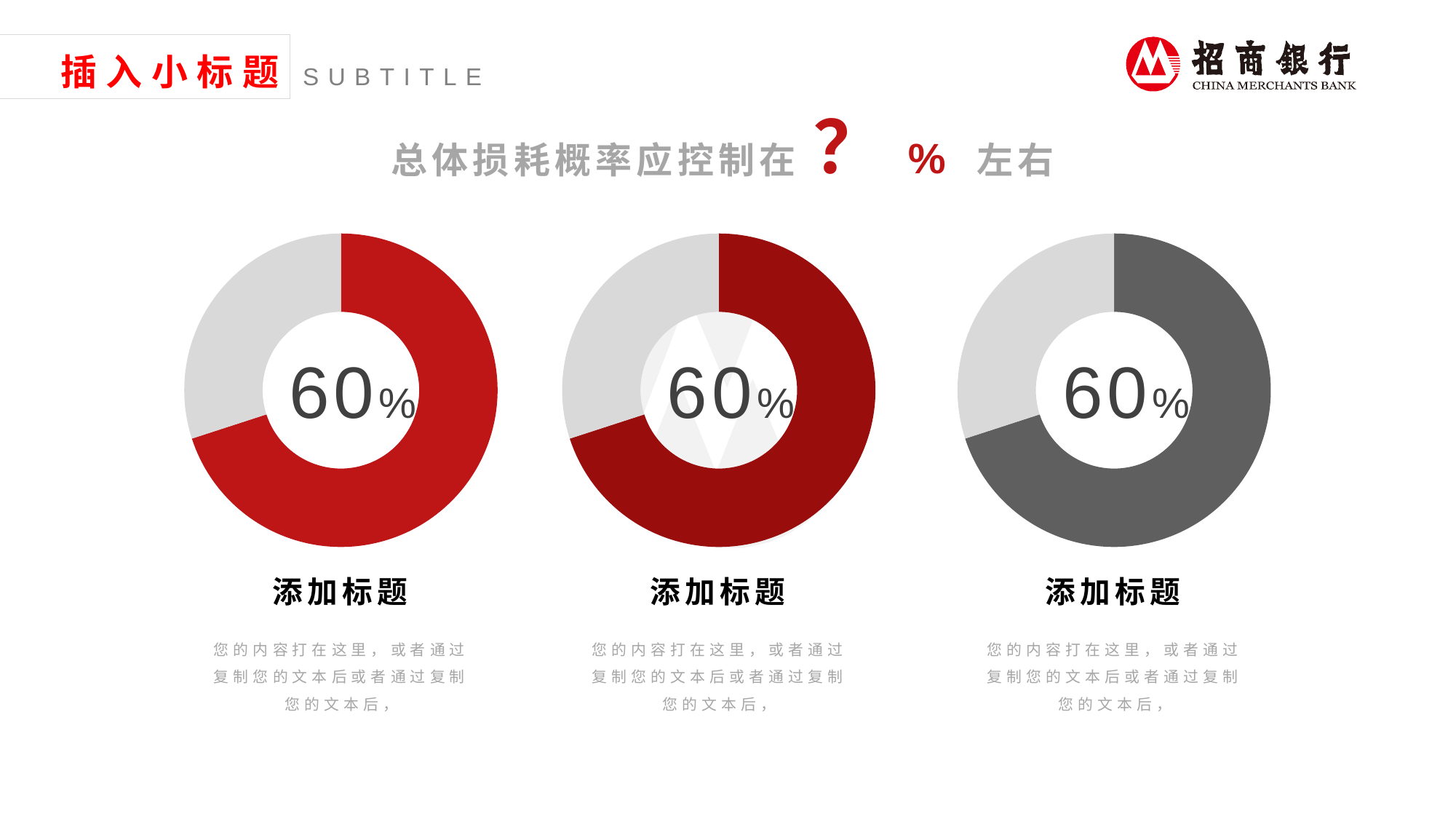

插入小标题
SUBTITLE
总体损耗概率应控制在 ？% 左右

### Chart

| Category | Sales |
|---|---|
| 1st Qtr | 70.0 |
| 2nd Qtr | 30.0 |

### Chart

| Category | Sales |
|---|---|
| 1st Qtr | 70.0 |
| 2nd Qtr | 30.0 |

### Chart

| Category | Sales |
|---|---|
| 1st Qtr | 70.0 |
| 2nd Qtr | 30.0 |
60%
60%
60%
添加标题
添加标题
添加标题
您的内容打在这里，或者通过复制您的文本后或者通过复制您的文本后，
您的内容打在这里，或者通过复制您的文本后或者通过复制您的文本后，
您的内容打在这里，或者通过复制您的文本后或者通过复制您的文本后，